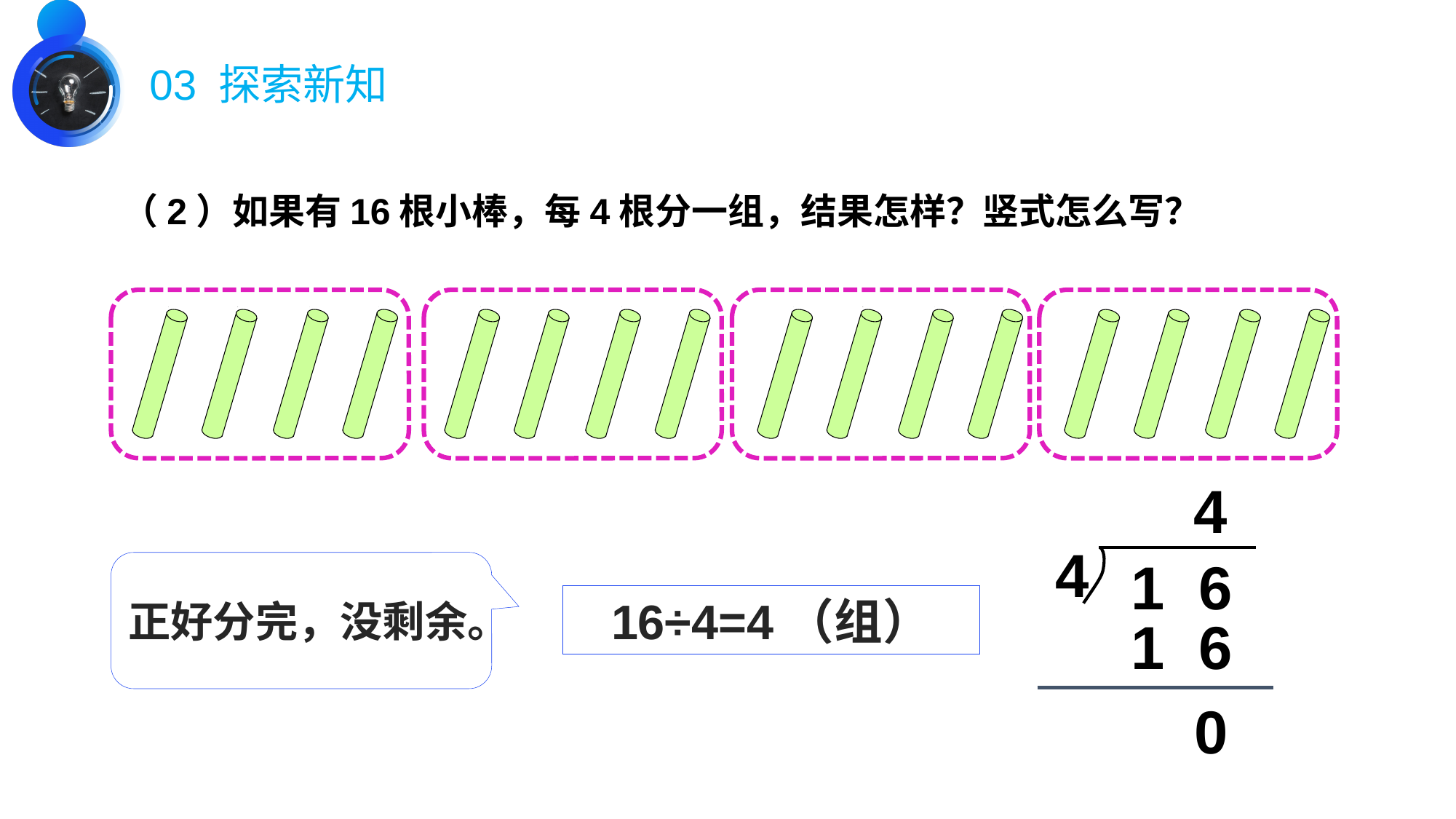

03
探索新知
（2）如果有16根小棒，每4根分一组，结果怎样？竖式怎么写？

4
4
1  6

正好分完，没剩余。
16÷4=4（组）
1  6
 0